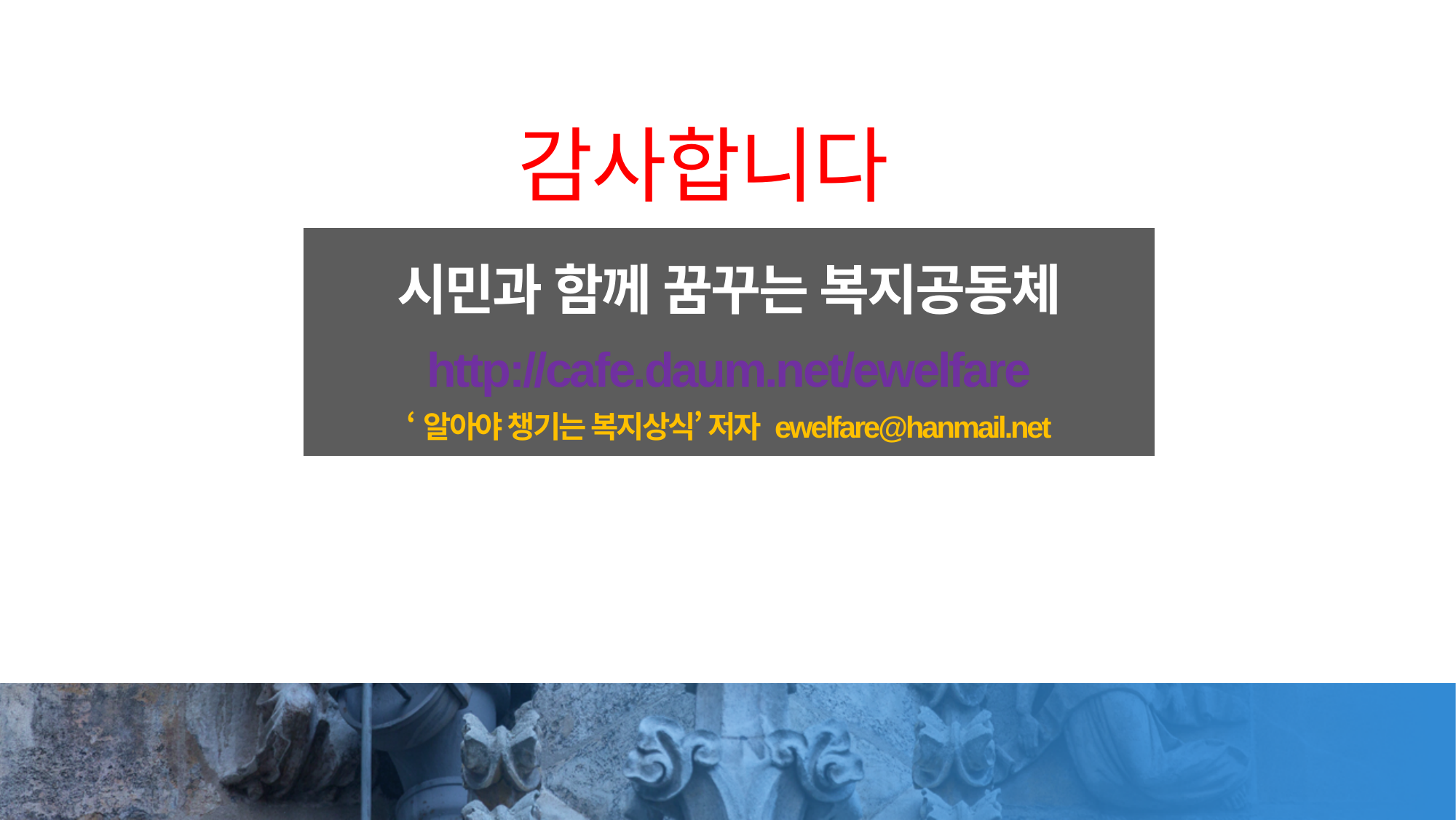

감사합니다

시민과 함께 꿈꾸는 복지공동체
http://cafe.daum.net/ewelfare
‘알아야 챙기는 복지상식’ 저자 ewelfare@hanmail.net